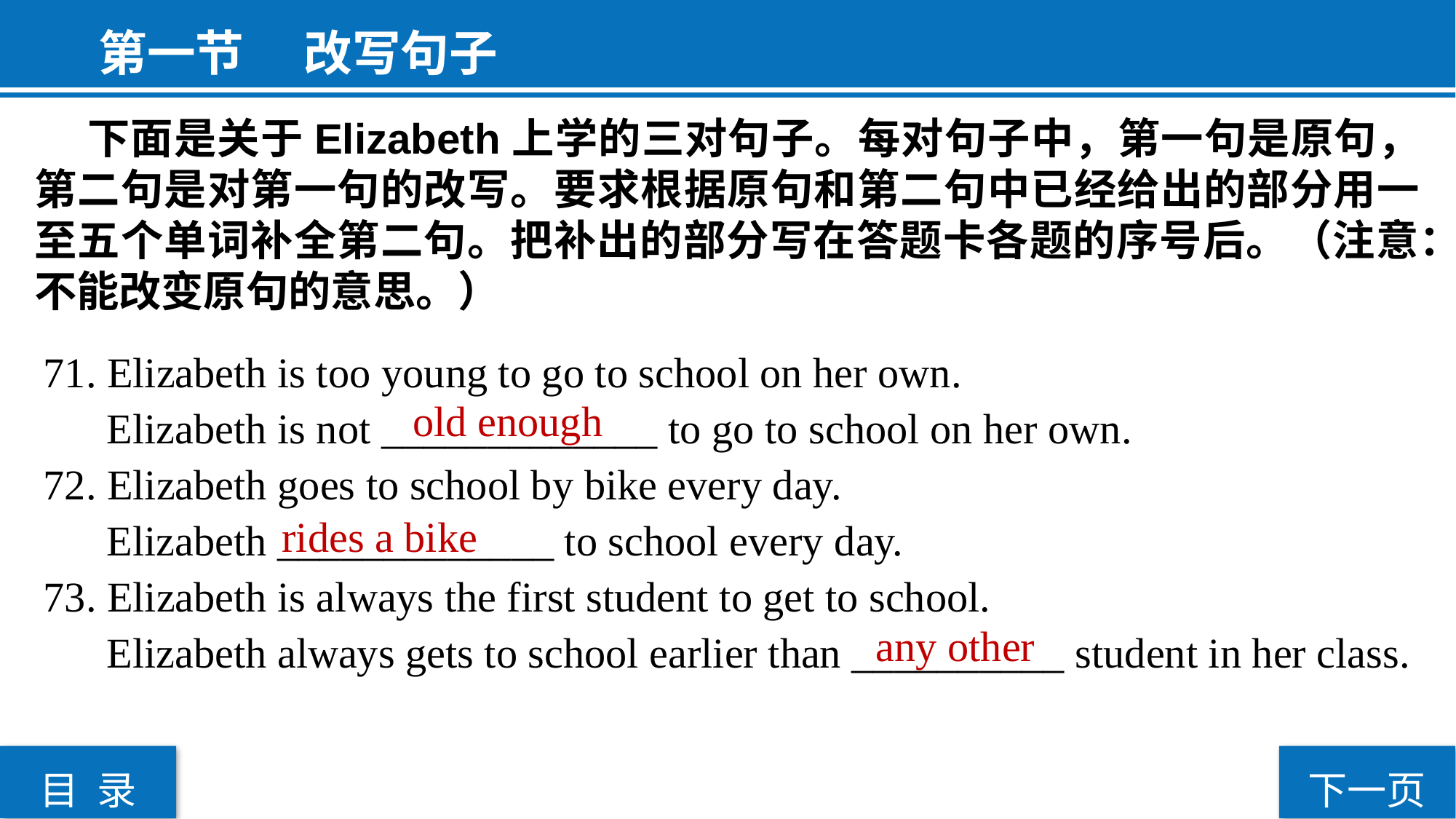

第一节  改写句子
    下面是关于Elizabeth上学的三对句子。每对句子中，第一句是原句，第二句是对第一句的改写。要求根据原句和第二句中已经给出的部分用一至五个单词补全第二句。把补出的部分写在答题卡各题的序号后。（注意：不能改变原句的意思。）
71. Elizabeth is too young to go to school on her own.
      Elizabeth is not _____________ to go to school on her own.
72. Elizabeth goes to school by bike every day.
      Elizabeth _____________ to school every day.
73. Elizabeth is always the first student to get to school.
      Elizabeth always gets to school earlier than __________ student in her class.
 old enough
 rides a bike
 any other